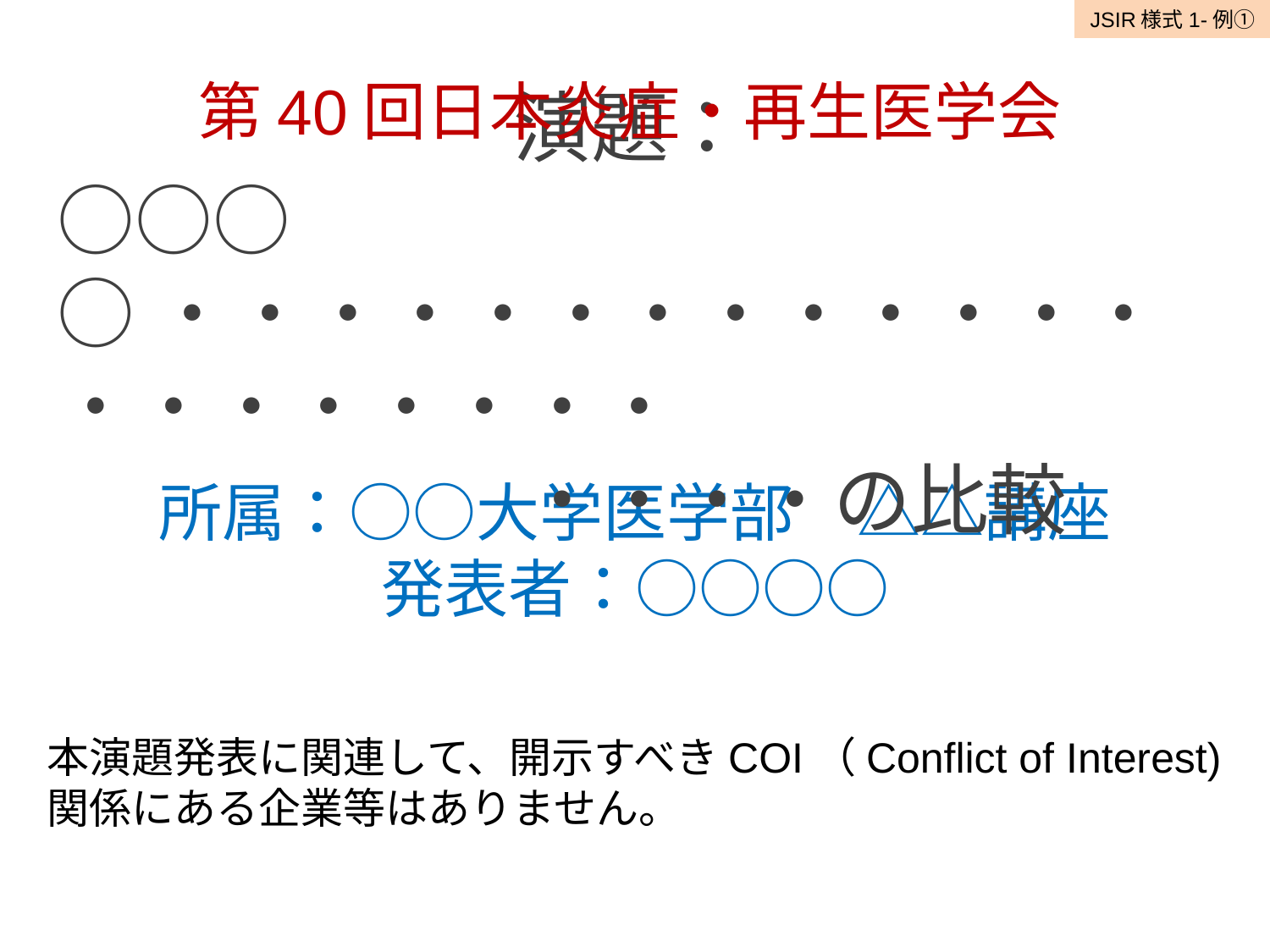

JSIR様式1-例①
第40回日本炎症・再生医学会
演題：
○○○○・・・・・・・・・・・・・・・・・・・・・
　　　　　　・・・・の比較
所属：○○大学医学部　△△講座
発表者：○○○○
本演題発表に関連して、開示すべきCOI（Conflict of Interest)関係にある企業等はありません。